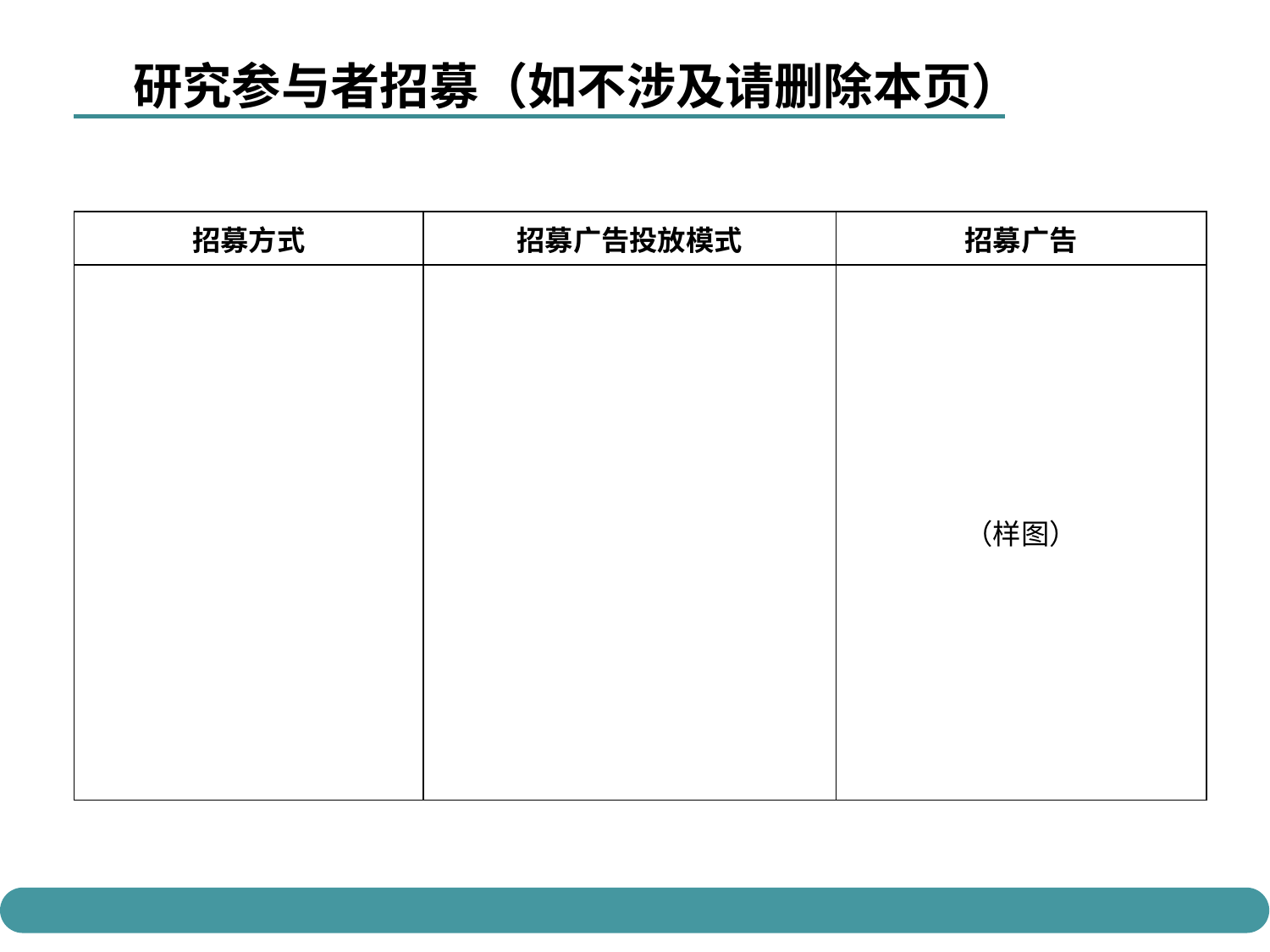

研究参与者招募（如不涉及请删除本页）
| 招募方式 | 招募广告投放模式 | 招募广告 |
| --- | --- | --- |
|  |  | （样图） |

13